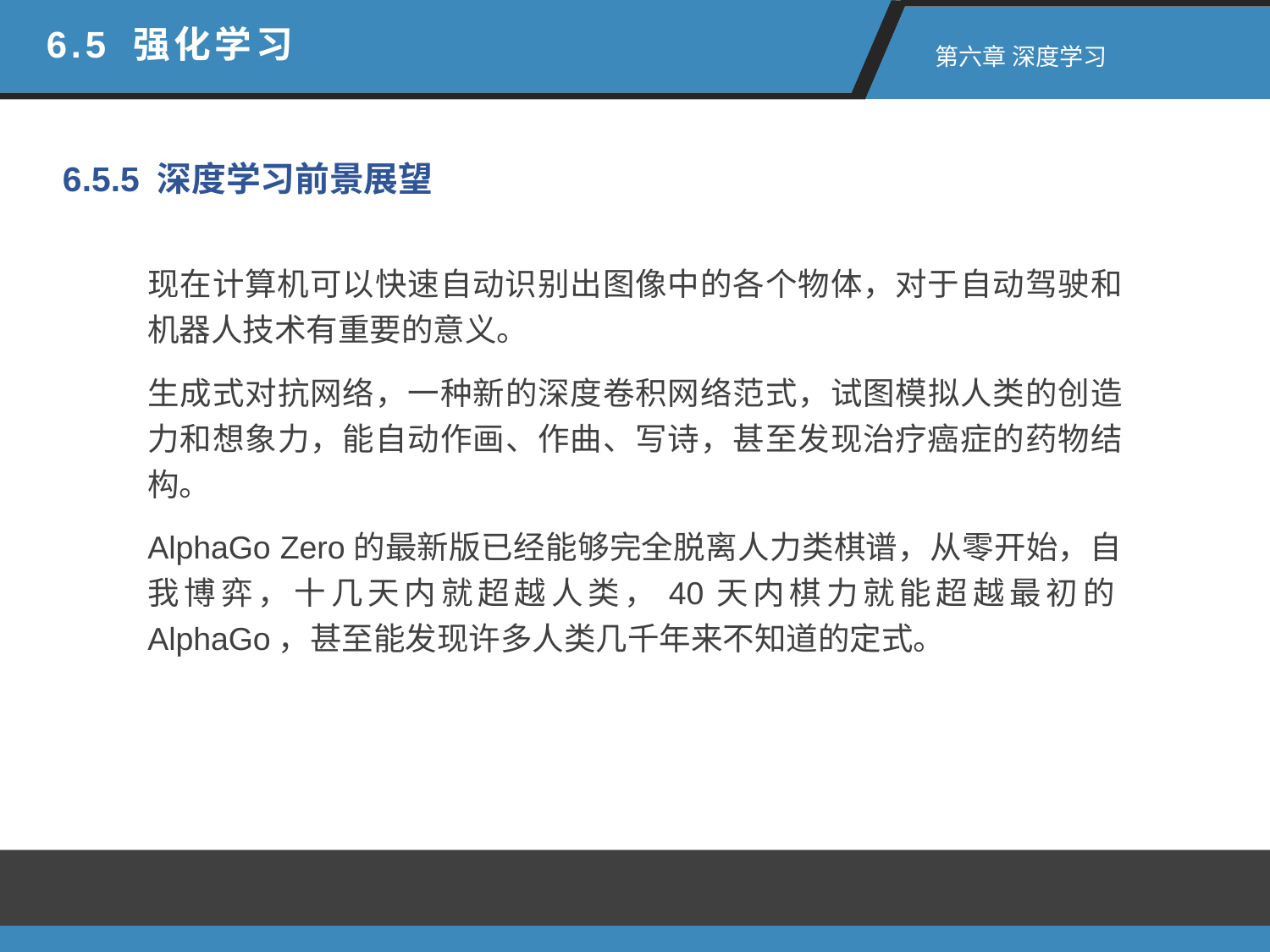

6.5 强化学习
  第六章 深度学习
6.5.5 深度学习前景展望
现在计算机可以快速自动识别出图像中的各个物体，对于自动驾驶和机器人技术有重要的意义。
生成式对抗网络，一种新的深度卷积网络范式，试图模拟人类的创造力和想象力，能自动作画、作曲、写诗，甚至发现治疗癌症的药物结构。
AlphaGo Zero的最新版已经能够完全脱离人力类棋谱，从零开始，自我博弈，十几天内就超越人类，40天内棋力就能超越最初的AlphaGo，甚至能发现许多人类几千年来不知道的定式。